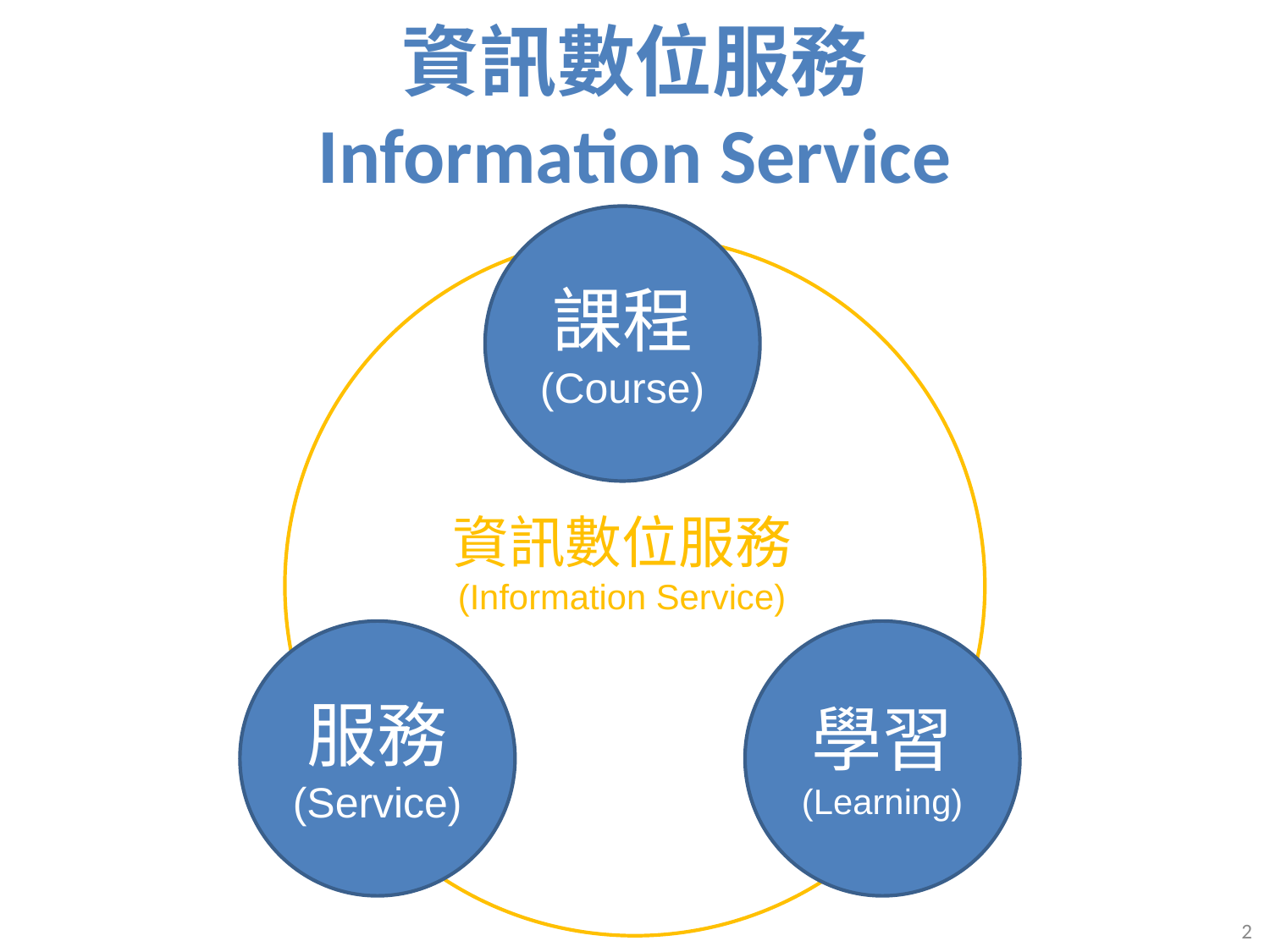

# 資訊數位服務 Information Service
課程
(Course)

資訊數位服務
(Information Service)
服務
(Service)
學習
(Learning)
2